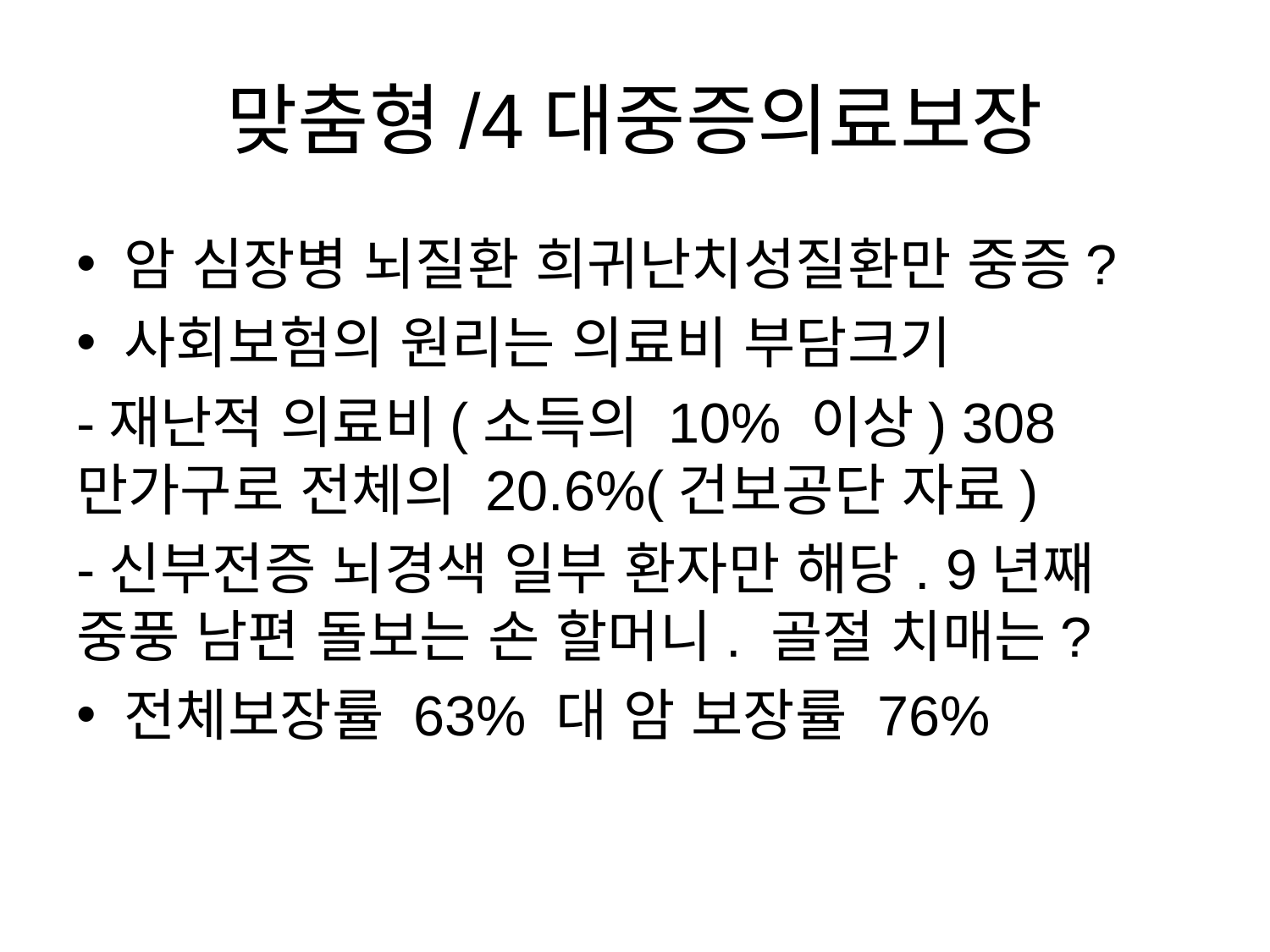

# 맞춤형/4대중증의료보장
암 심장병 뇌질환 희귀난치성질환만 중증?
사회보험의 원리는 의료비 부담크기
-재난적 의료비(소득의 10% 이상) 308만가구로 전체의 20.6%(건보공단 자료)
-신부전증 뇌경색 일부 환자만 해당. 9년째 중풍 남편 돌보는 손 할머니. 골절 치매는?
전체보장률 63% 대 암 보장률 76%